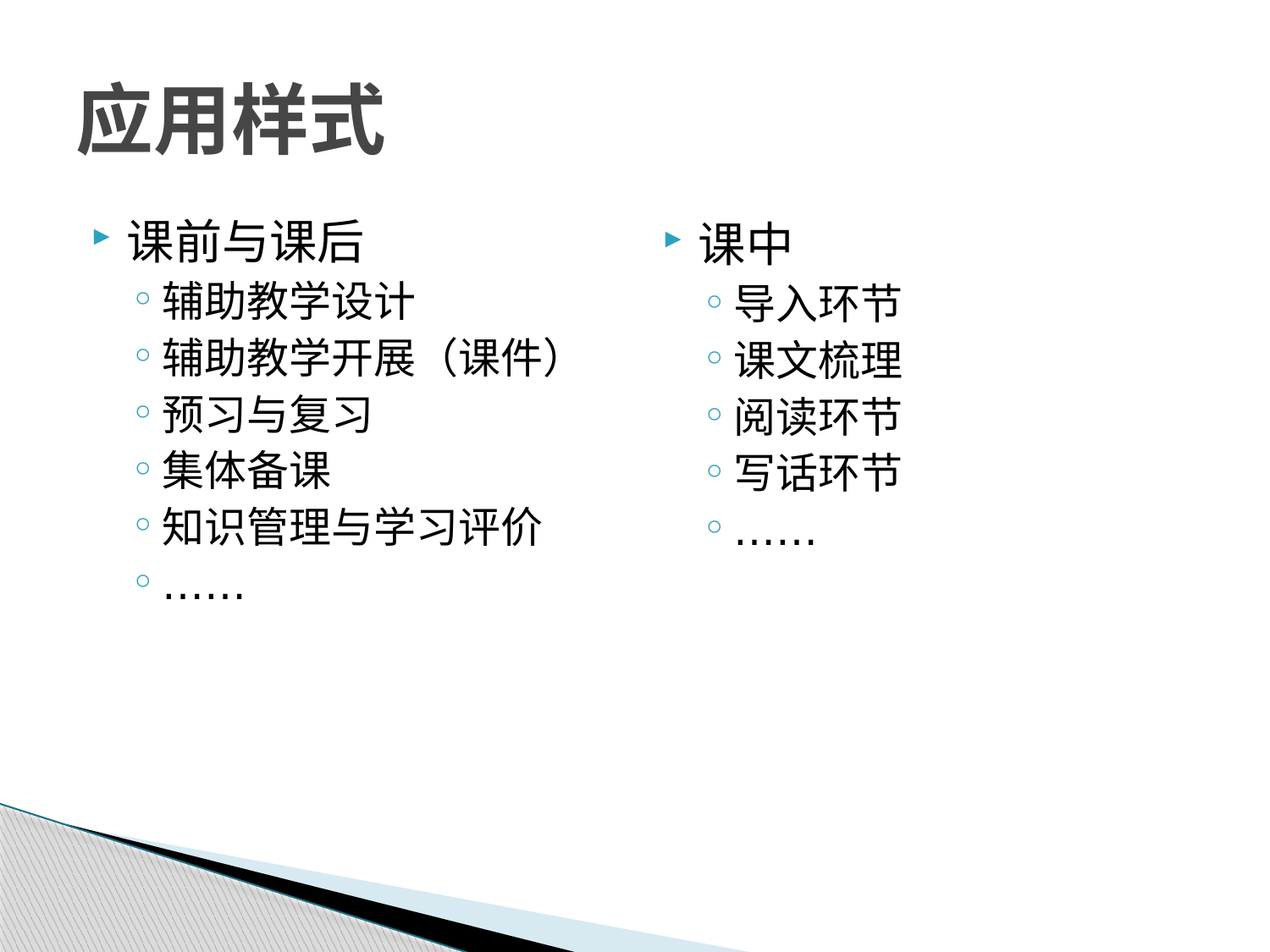

# 应用样式
课前与课后
辅助教学设计
辅助教学开展（课件）
预习与复习
集体备课
知识管理与学习评价
……

课中
导入环节
课文梳理
阅读环节
写话环节
……